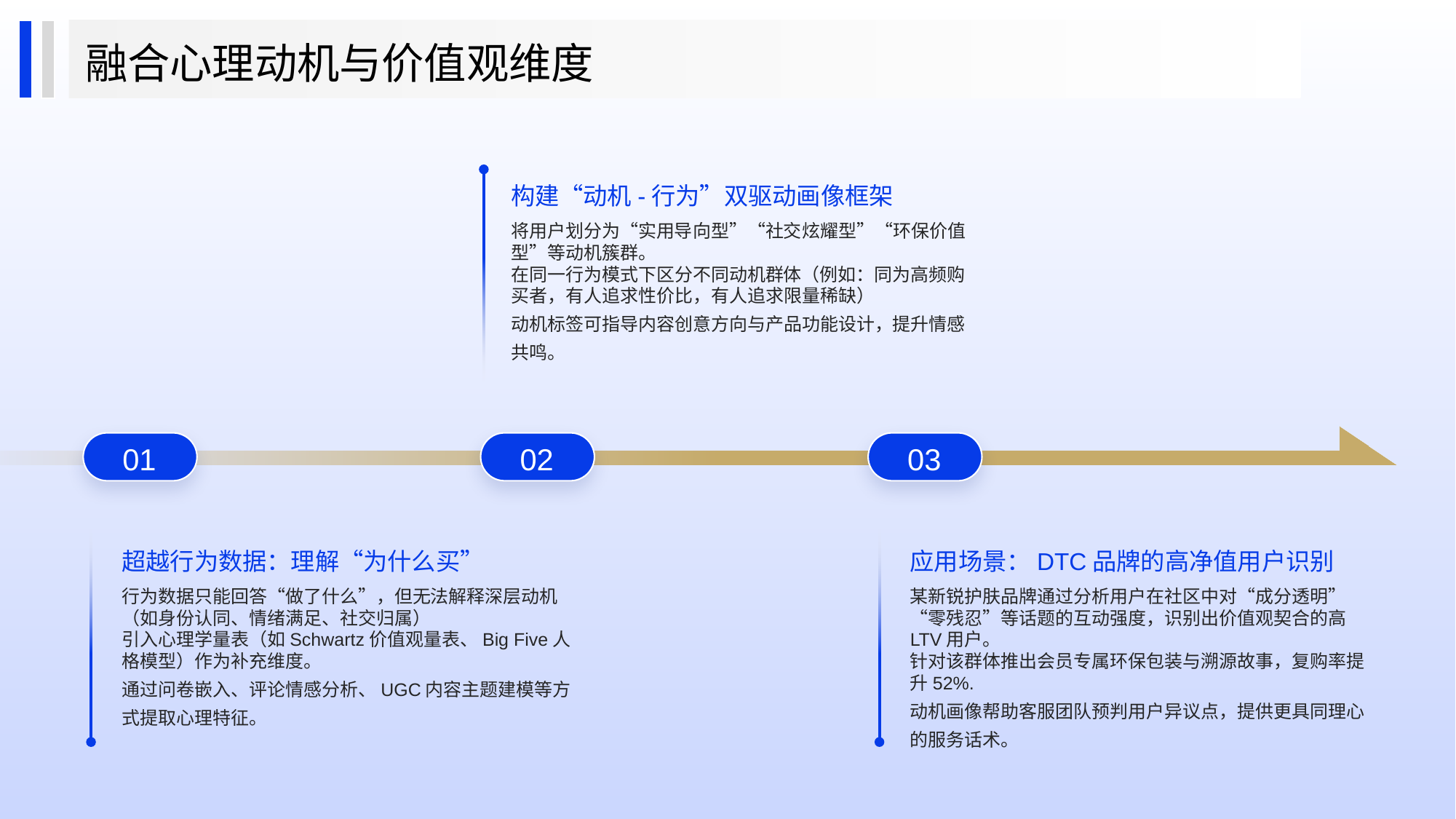

融合心理动机与价值观维度
构建“动机-行为”双驱动画像框架

将用户划分为“实用导向型”“社交炫耀型”“环保价值型”等动机簇群。
在同一行为模式下区分不同动机群体（例如：同为高频购买者，有人追求性价比，有人追求限量稀缺）
动机标签可指导内容创意方向与产品功能设计，提升情感共鸣。

01
02
03

超越行为数据：理解“为什么买”
应用场景：DTC品牌的高净值用户识别
行为数据只能回答“做了什么”，但无法解释深层动机（如身份认同、情绪满足、社交归属）
引入心理学量表（如Schwartz价值观量表、Big Five人格模型）作为补充维度。
通过问卷嵌入、评论情感分析、UGC内容主题建模等方式提取心理特征。
某新锐护肤品牌通过分析用户在社区中对“成分透明”“零残忍”等话题的互动强度，识别出价值观契合的高LTV用户。
针对该群体推出会员专属环保包装与溯源故事，复购率提升52%.
动机画像帮助客服团队预判用户异议点，提供更具同理心的服务话术。